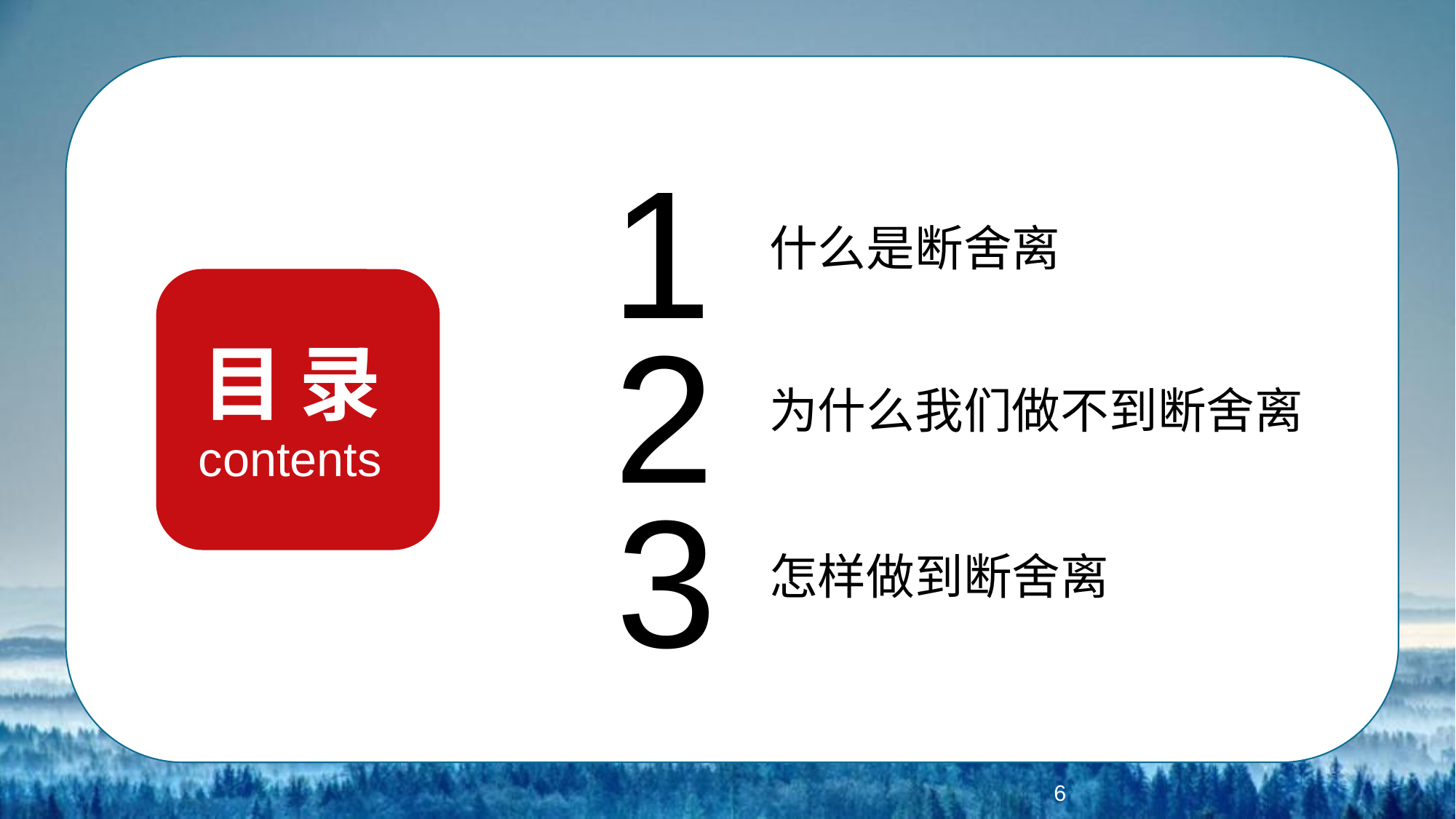

1
什么是断舍离

2
目录
为什么我们做不到断舍离
contents
3
怎样做到断舍离